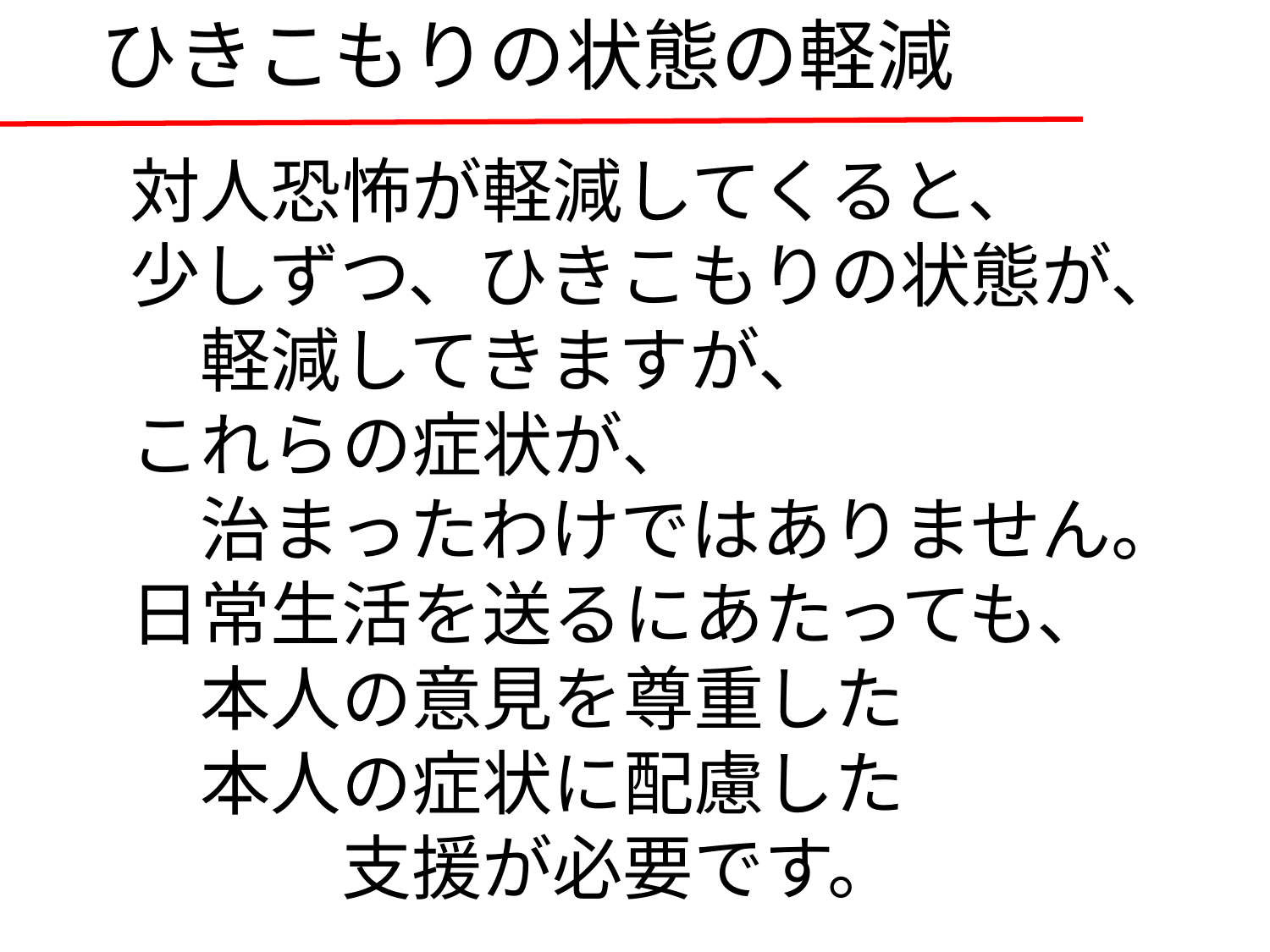

# ひきこもりの状態の軽減
対人恐怖が軽減してくると、
少しずつ、ひきこもりの状態が、
　軽減してきますが、
これらの症状が、
　治まったわけではありません。
日常生活を送るにあたっても、
　本人の意見を尊重した
　本人の症状に配慮した
　　　支援が必要です。